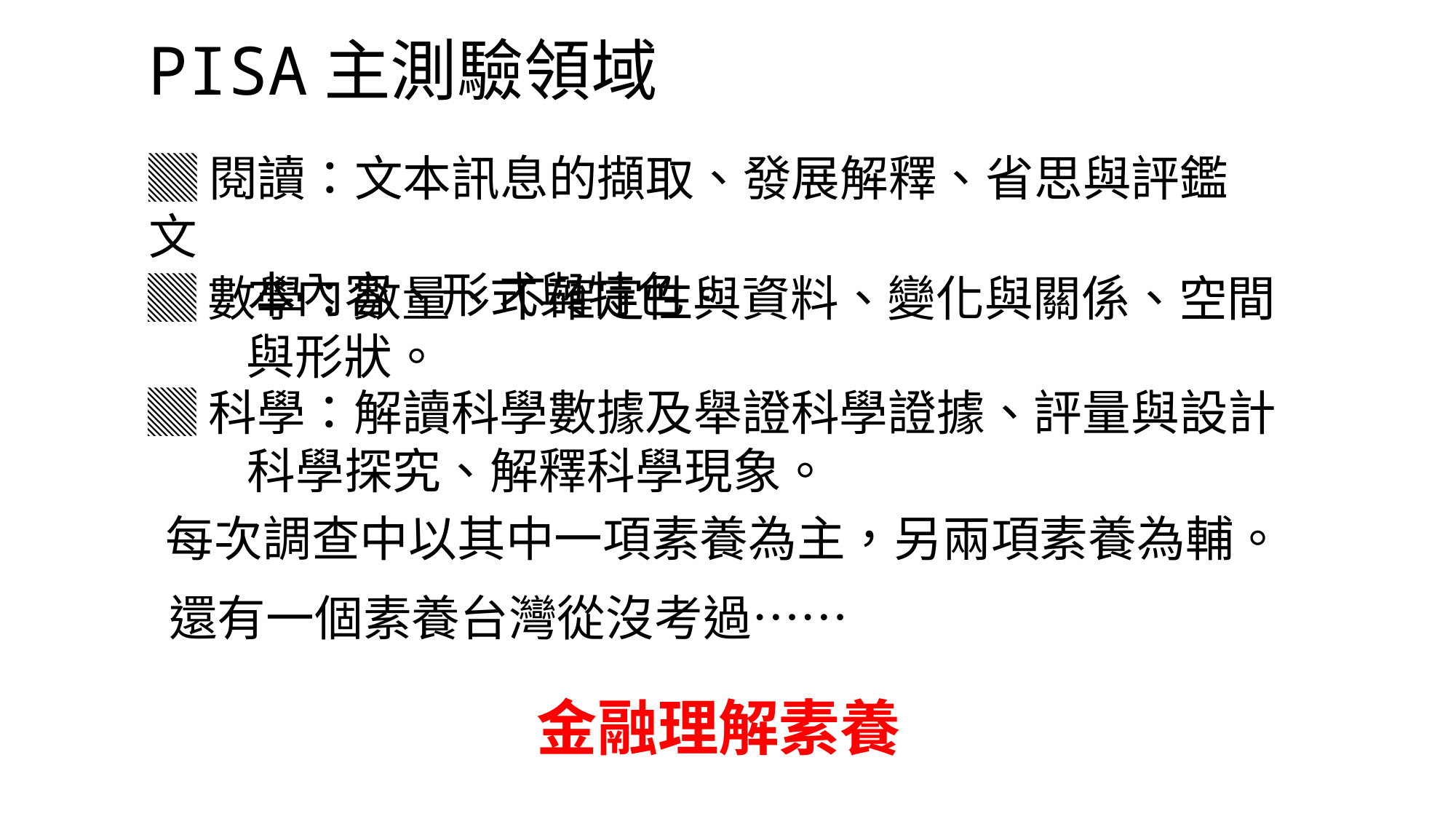

# PISA主測驗領域
▓閱讀：文本訊息的擷取、發展解釋、省思與評鑑文
        本內容、形式與特色。
▓數學：數量、不確定性與資料、變化與關係、空間
        與形狀。
▓科學：解讀科學數據及舉證科學證據、評量與設計
        科學探究、解釋科學現象。
每次調查中以其中一項素養為主，另兩項素養為輔。
還有一個素養台灣從沒考過……
金融理解素養